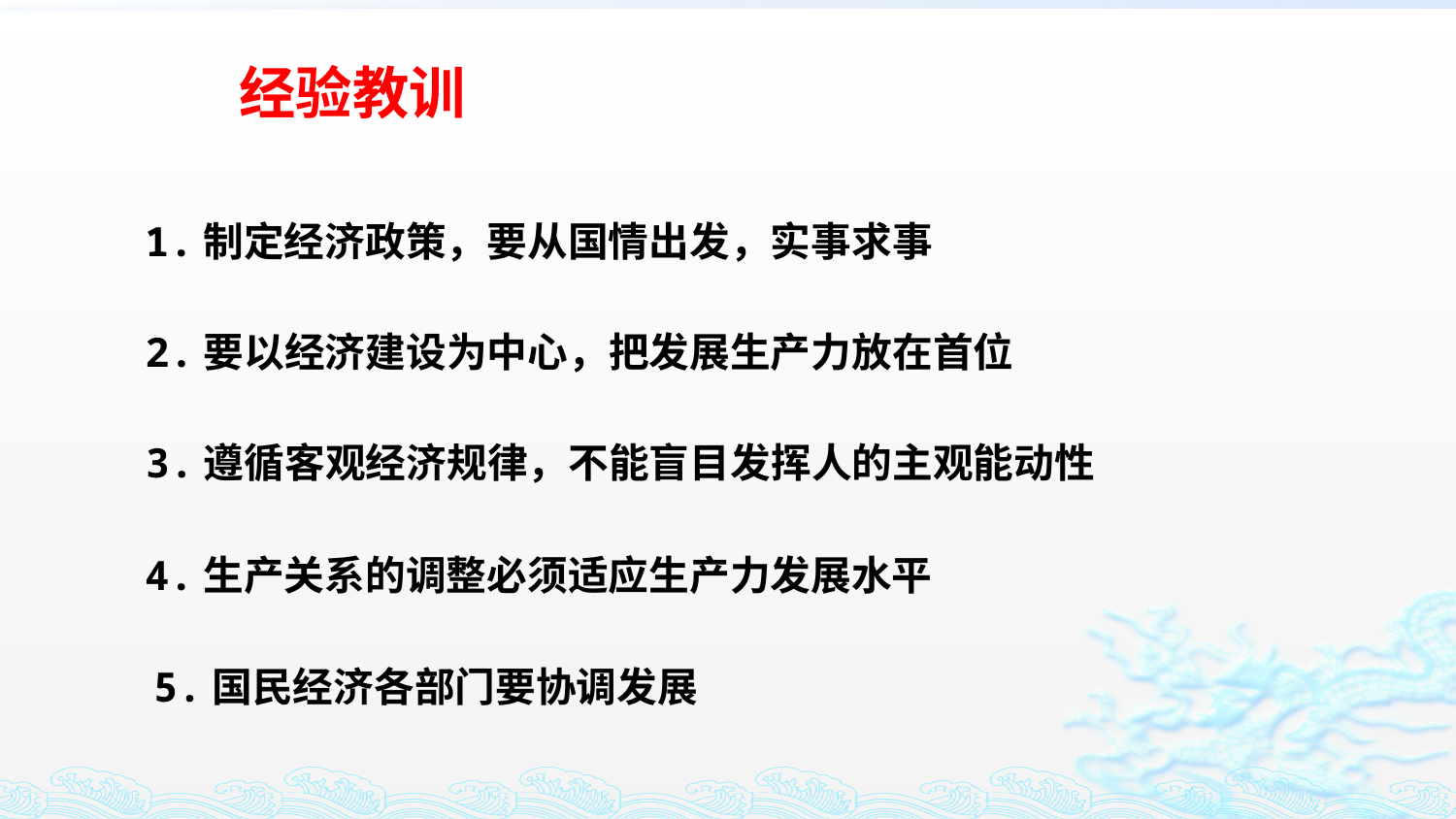

经验教训
1.制定经济政策，要从国情出发，实事求事
2.要以经济建设为中心，把发展生产力放在首位
3.遵循客观经济规律，不能盲目发挥人的主观能动性
4.生产关系的调整必须适应生产力发展水平
5.国民经济各部门要协调发展